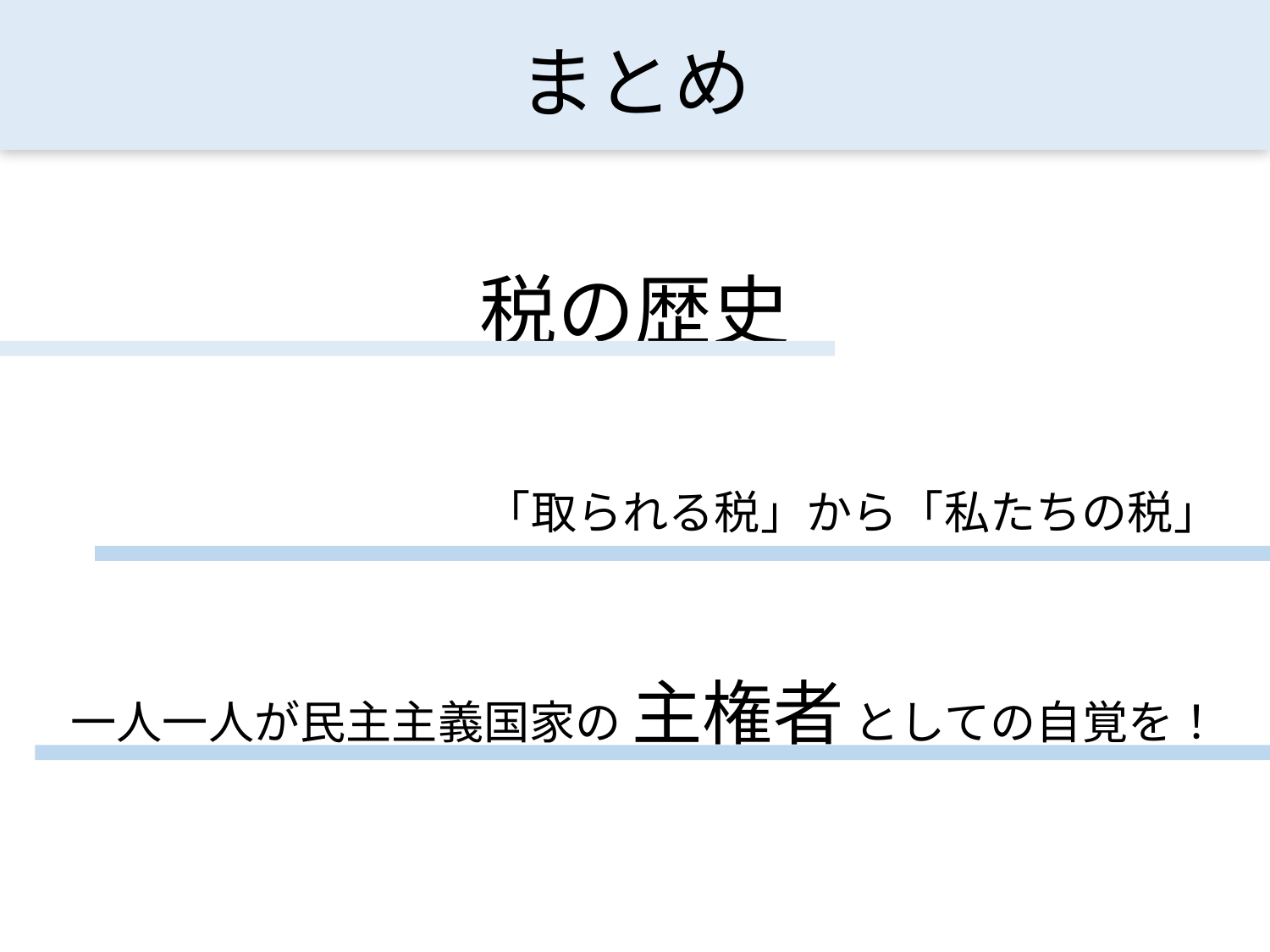

まとめ
税の歴史

「取られる税」から「私たちの税」

一人一人が民主主義国家の 主権者 としての自覚を！